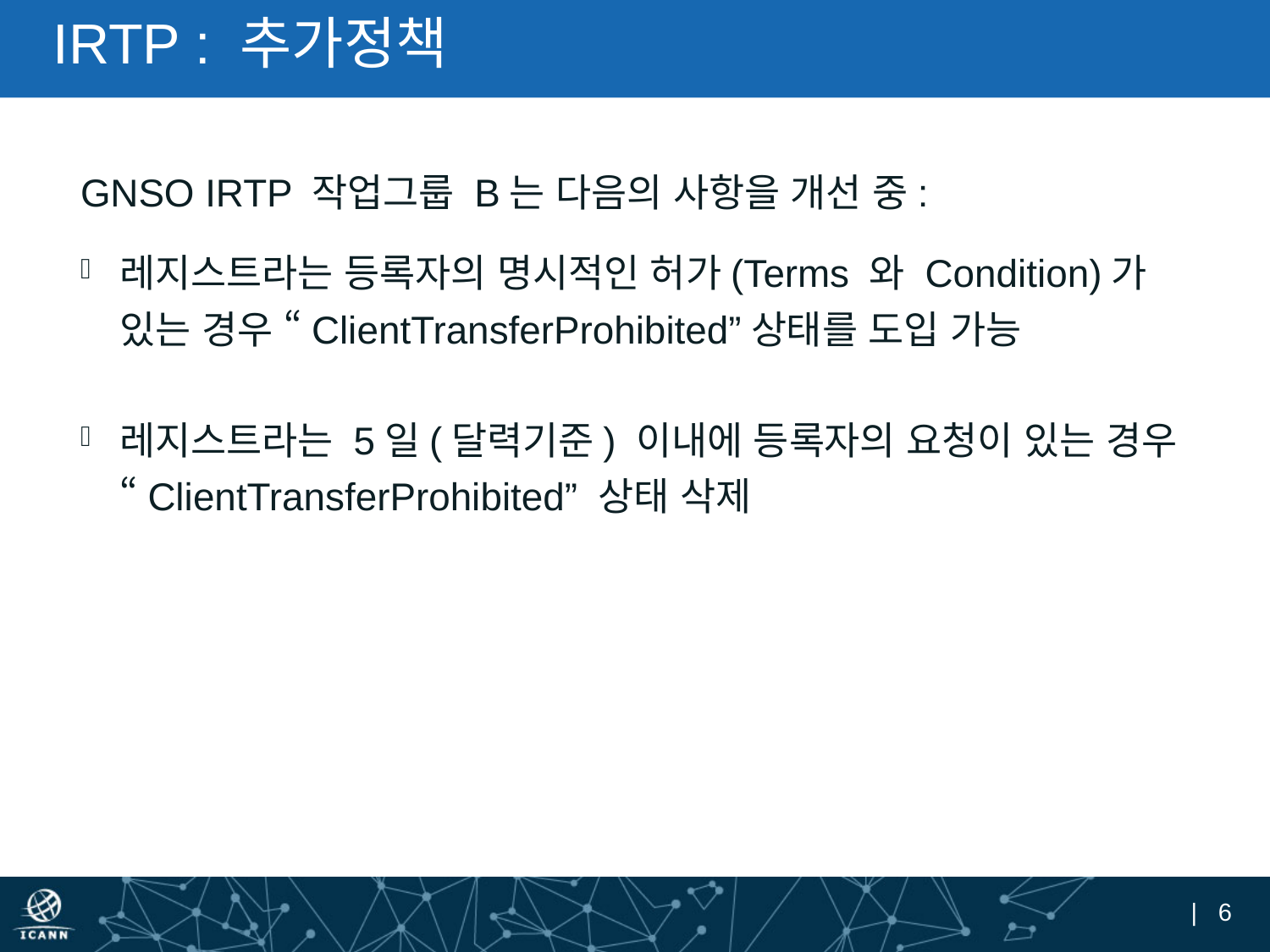

# IRTP : 추가정책
GNSO IRTP 작업그룹 B는 다음의 사항을 개선 중:

레지스트라는 등록자의 명시적인 허가(Terms 와 Condition)가 있는 경우 “ClientTransferProhibited”상태를 도입 가능

레지스트라는 5일(달력기준) 이내에 등록자의 요청이 있는 경우 “ClientTransferProhibited” 상태 삭제